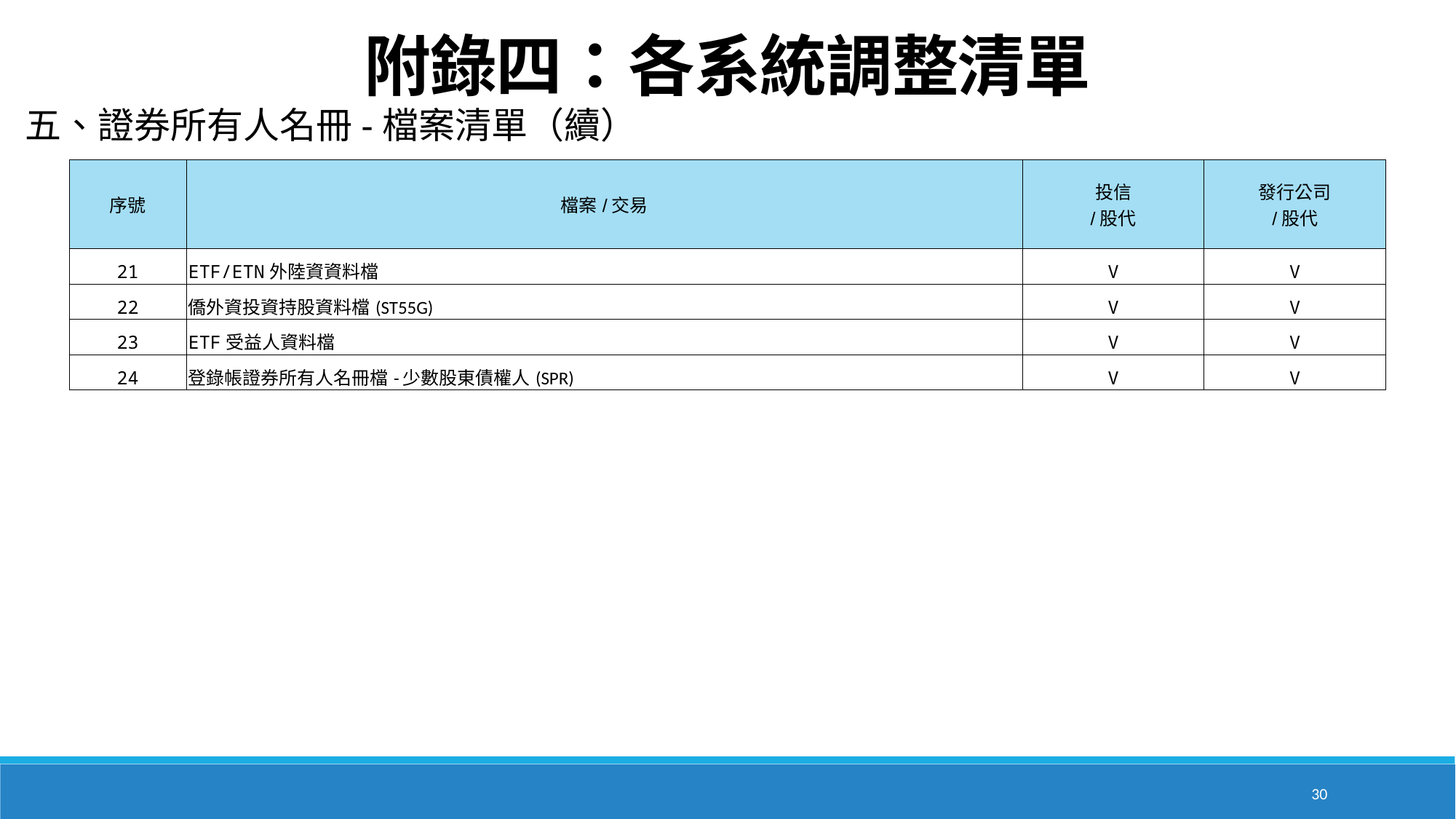

附錄四：各系統調整清單
五、證券所有人名冊-檔案清單（續）
| 序號 | 檔案/交易 | 投信 /股代 | 發行公司 /股代 |
| --- | --- | --- | --- |
| 21 | ETF/ETN外陸資資料檔 | V | V |
| 22 | 僑外資投資持股資料檔(ST55G) | V | V |
| 23 | ETF受益人資料檔 | V | V |
| 24 | 登錄帳證券所有人名冊檔-少數股東債權人(SPR) | V | V |
30